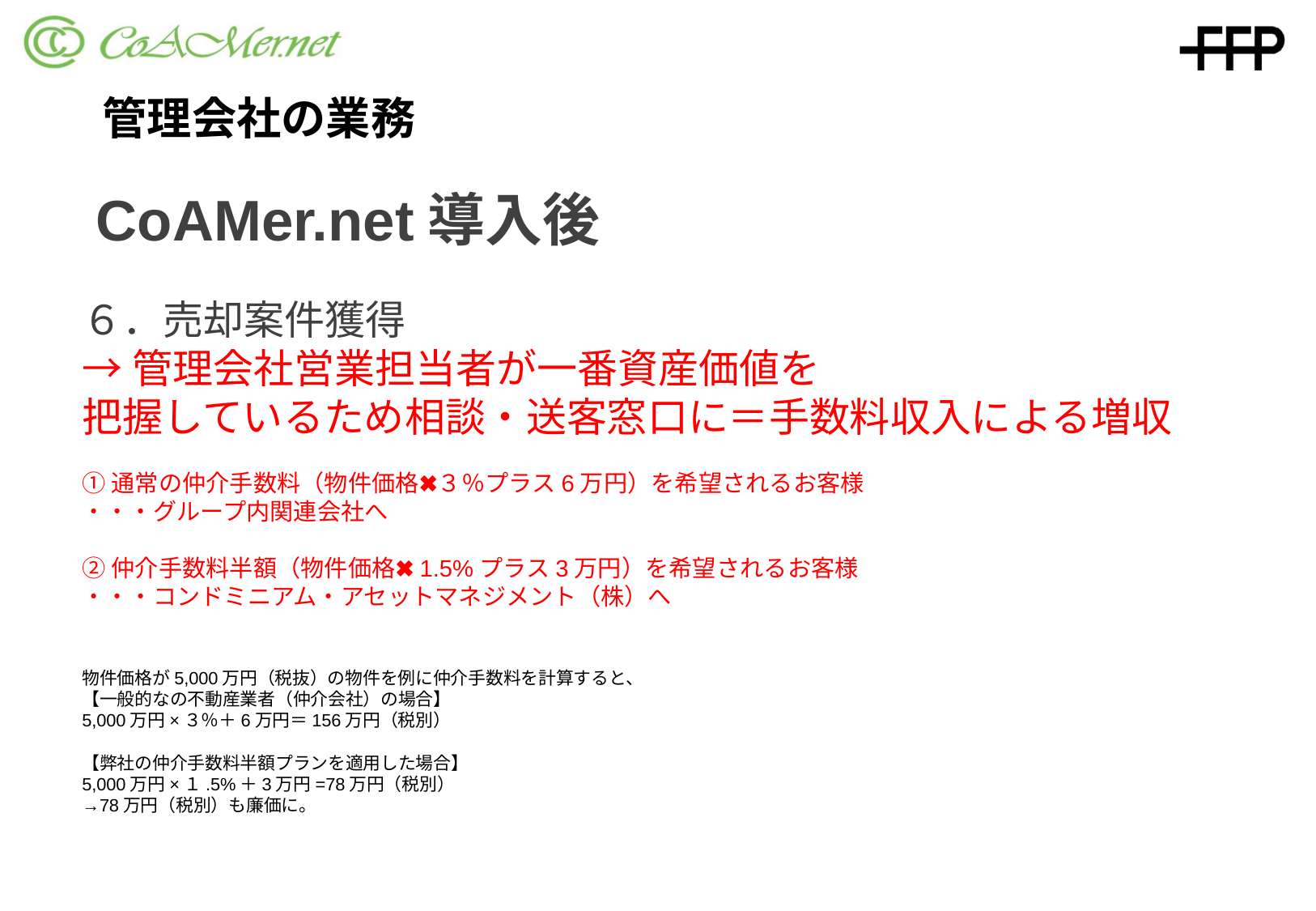

# 管理会社の業務
CoAMer.net導入後
６．売却案件獲得
→管理会社営業担当者が一番資産価値を
把握しているため相談・送客窓口に＝手数料収入による増収

①通常の仲介手数料（物件価格✖️３％プラス6万円）を希望されるお客様
・・・グループ内関連会社へ

②仲介手数料半額（物件価格✖️1.5%プラス3万円）を希望されるお客様
・・・コンドミニアム・アセットマネジメント（株）へ

物件価格が5,000万円（税抜）の物件を例に仲介手数料を計算すると、
【一般的なの不動産業者（仲介会社）の場合】
5,000万円×３％＋6万円＝156万円（税別）
【弊社の仲介手数料半額プランを適用した場合】
5,000万円×１.5%＋3万円=78万円（税別）
→78万円（税別）も廉価に。